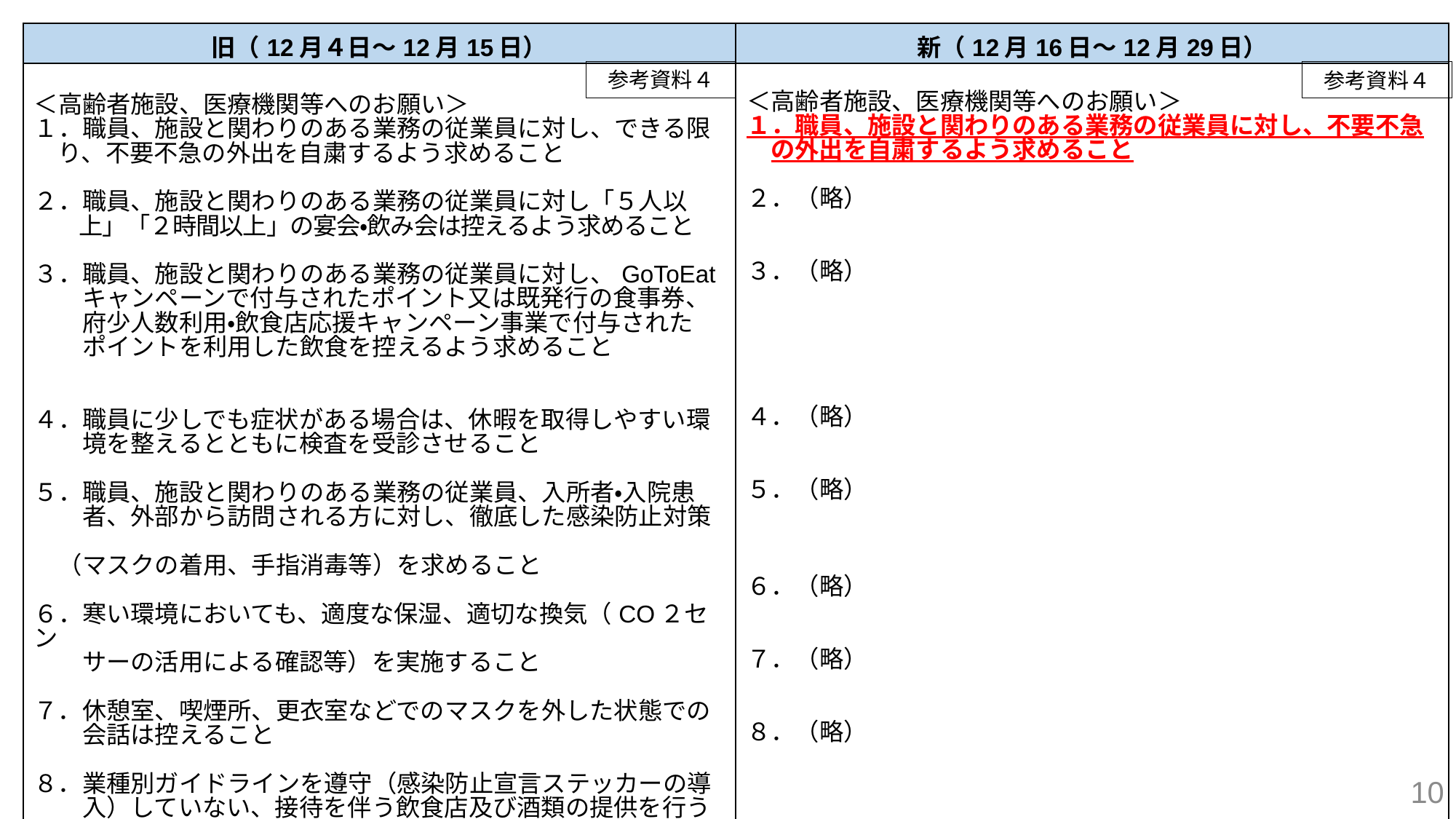

| 旧（12月４日～12月15日） | 新（12月16日～12月29日） |
| --- | --- |
| ＜高齢者施設、医療機関等へのお願い＞ １．職員、施設と関わりのある業務の従業員に対し、できる限 　り、不要不急の外出を自粛するよう求めること ２．職員、施設と関わりのある業務の従業員に対し「５人以 上」「２時間以上」の宴会・飲み会は控えるよう求めること ３．職員、施設と関わりのある業務の従業員に対し、GoToEat 　　キャンペーンで付与されたポイント又は既発行の食事券、 　　府少人数利用・飲食店応援キャンペーン事業で付与された 　　ポイントを利用した飲食を控えるよう求めること ４．職員に少しでも症状がある場合は、休暇を取得しやすい環 　　境を整えるとともに検査を受診させること ５．職員、施設と関わりのある業務の従業員、入所者・入院患 　　者、外部から訪問される方に対し、徹底した感染防止対策　 　（マスクの着用、手指消毒等）を求めること ６．寒い環境においても、適度な保湿、適切な換気（CO２セン 　　サーの活用による確認等）を実施すること ７．休憩室、喫煙所、更衣室などでのマスクを外した状態での 　　会話は控えること ８．業種別ガイドラインを遵守（感染防止宣言ステッカーの導 　　入）していない、接待を伴う飲食店及び酒類の提供を行う 飲食店の利用を自粛すること | ＜高齢者施設、医療機関等へのお願い＞ １．職員、施設と関わりのある業務の従業員に対し、不要不急 　の外出を自粛するよう求めること ２．（略） ３．（略） ４．（略） ５．（略） ６．（略） ７．（略） ８．（略） |

参考資料４
参考資料４

10